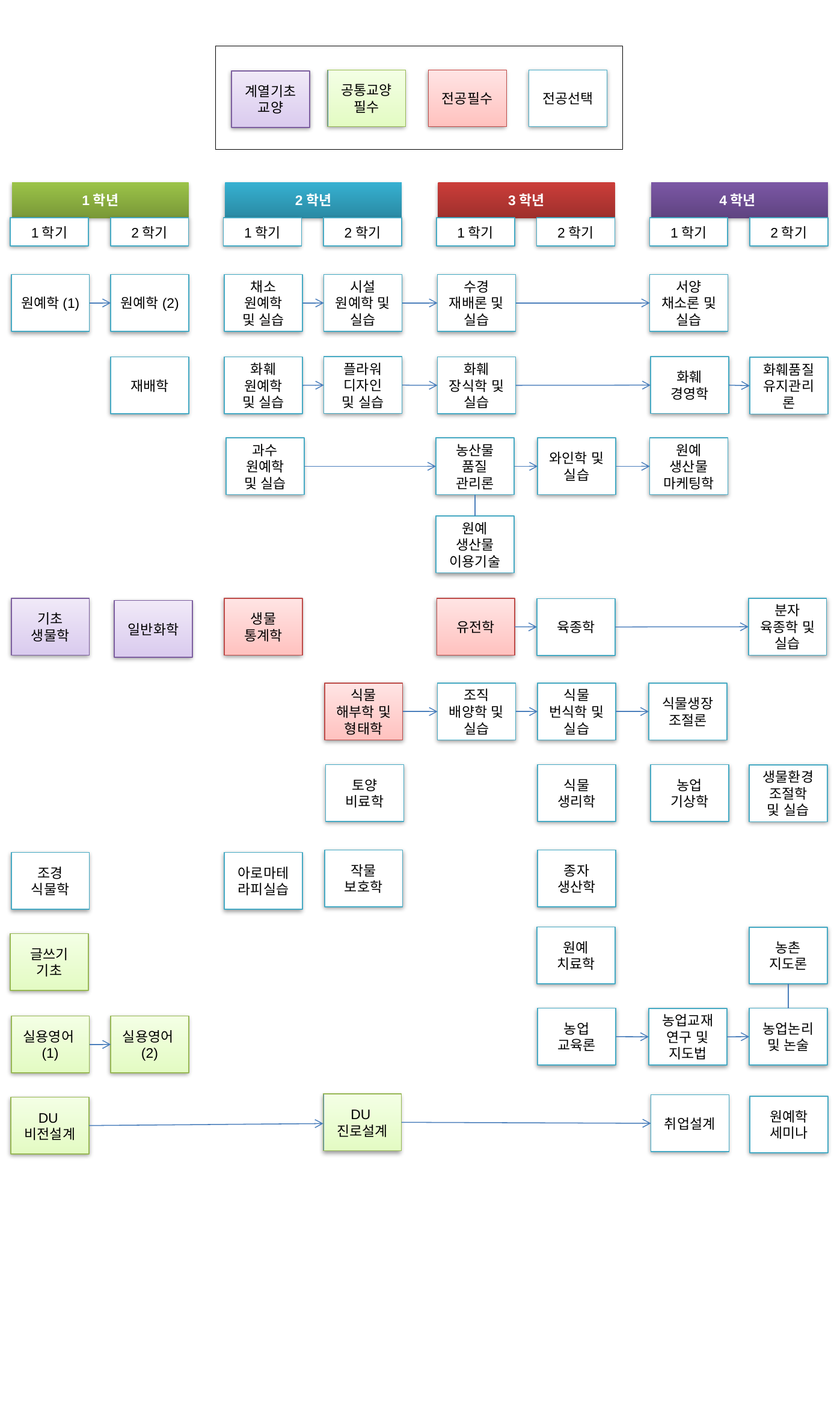

공통교양필수
전공필수
전공선택
계열기초교양
1학년
2학년
3학년
4학년
1학기
2학기
1학기
2학기
1학기
2학기
1학기
2학기
원예학(1)
원예학(2)
채소
원예학
및 실습
시설
원예학 및 실습
수경
재배론 및 실습
서양
채소론 및 실습
플라워
디자인
및 실습
화훼
경영학
재배학
화훼
원예학
및 실습
화훼
장식학 및 실습
화훼품질유지관리론
과수
원예학
및 실습
농산물
품질
관리론
와인학 및 실습
원예
생산물
마케팅학
원예
생산물
이용기술
기초
생물학
생물
통계학
유전학
분자
육종학 및 실습
육종학
일반화학
식물
해부학 및 형태학
조직
배양학 및 실습
식물
번식학 및 실습
식물생장
조절론
토양
비료학
식물
생리학
농업
기상학
생물환경
조절학
및 실습
작물
보호학
종자
생산학
조경
식물학
아로마테라피실습
원예
치료학
농촌
지도론
글쓰기
기초
농업
교육론
농업논리 및 논술
농업교재연구 및 지도법
실용영어(1)
실용영어(2)
DU진로설계
취업설계
원예학
세미나
DU비전설계